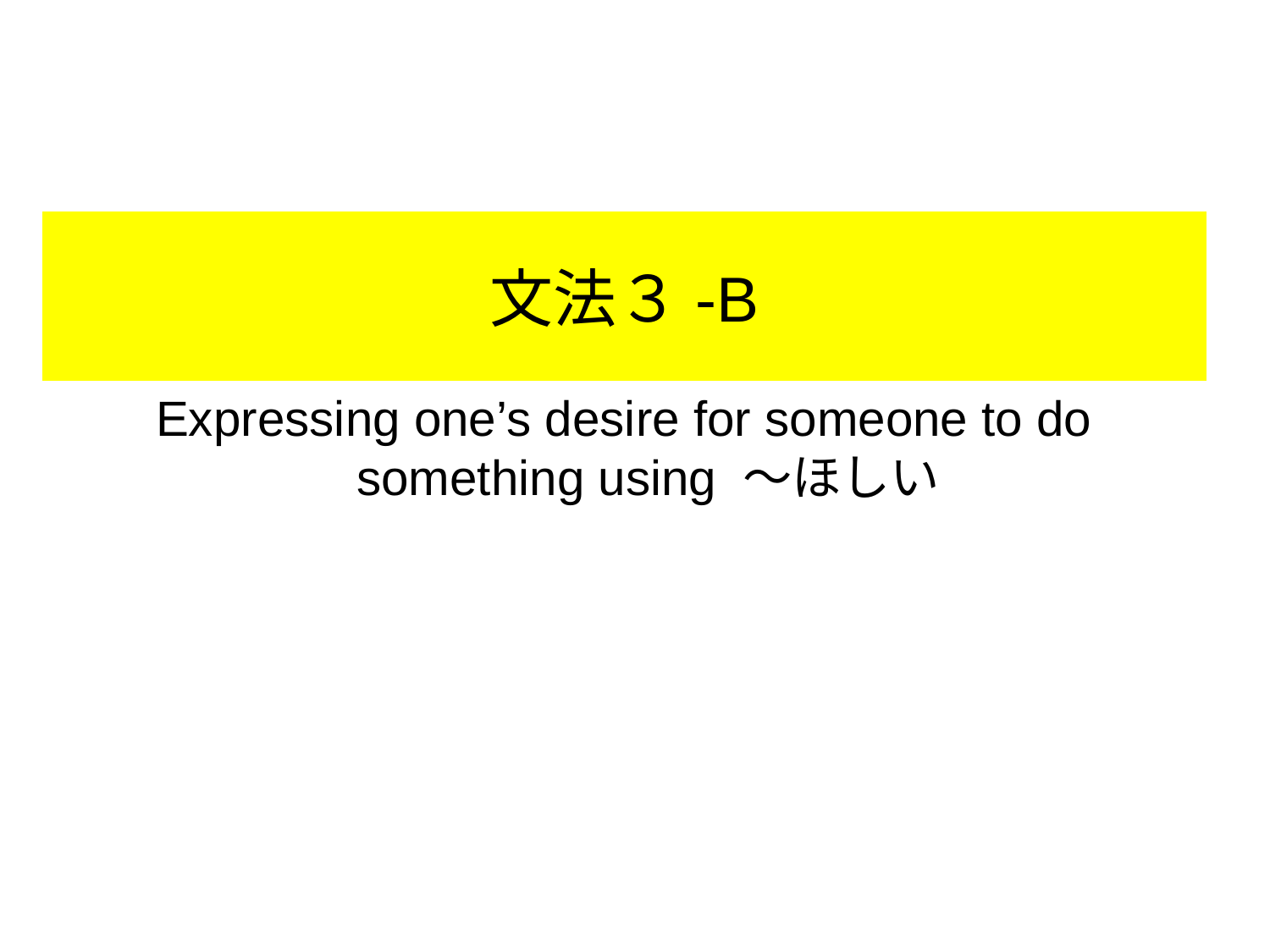

# 文法３-B
Expressing one’s desire for someone to do something using 〜ほしい